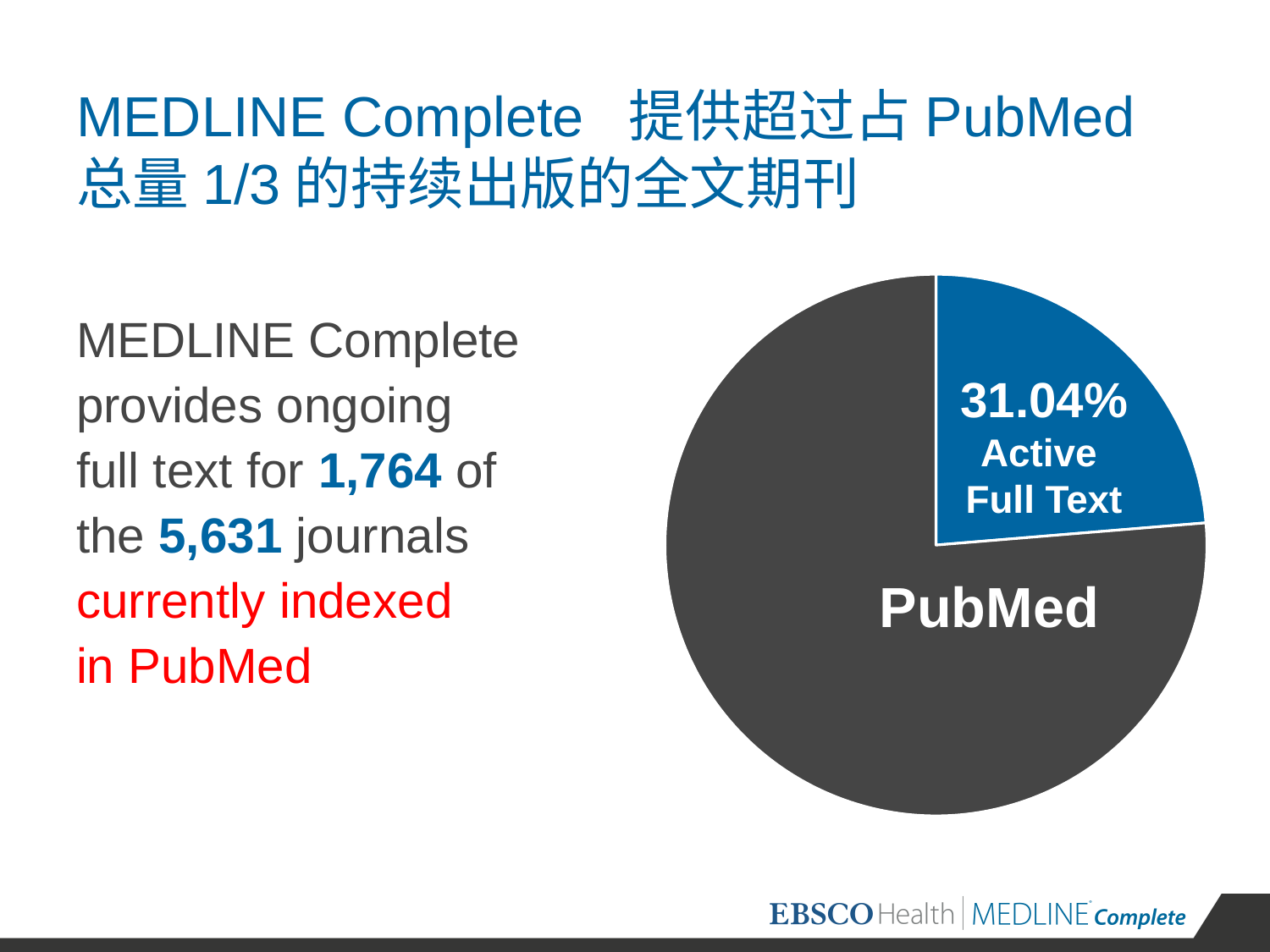

# MEDLINE Complete  提供超过占PubMed总量1/3的持续出版的全文期刊

### Chart

| Category | Sales |
|---|---|
| Active Full Text | 1748.0 |
| MEDLINE | 5631.0 |
MEDLINE Complete provides ongoing
full text for 1,764 of
the 5,631 journals currently indexed
in PubMed
31.04%
Active
Full Text
PubMed